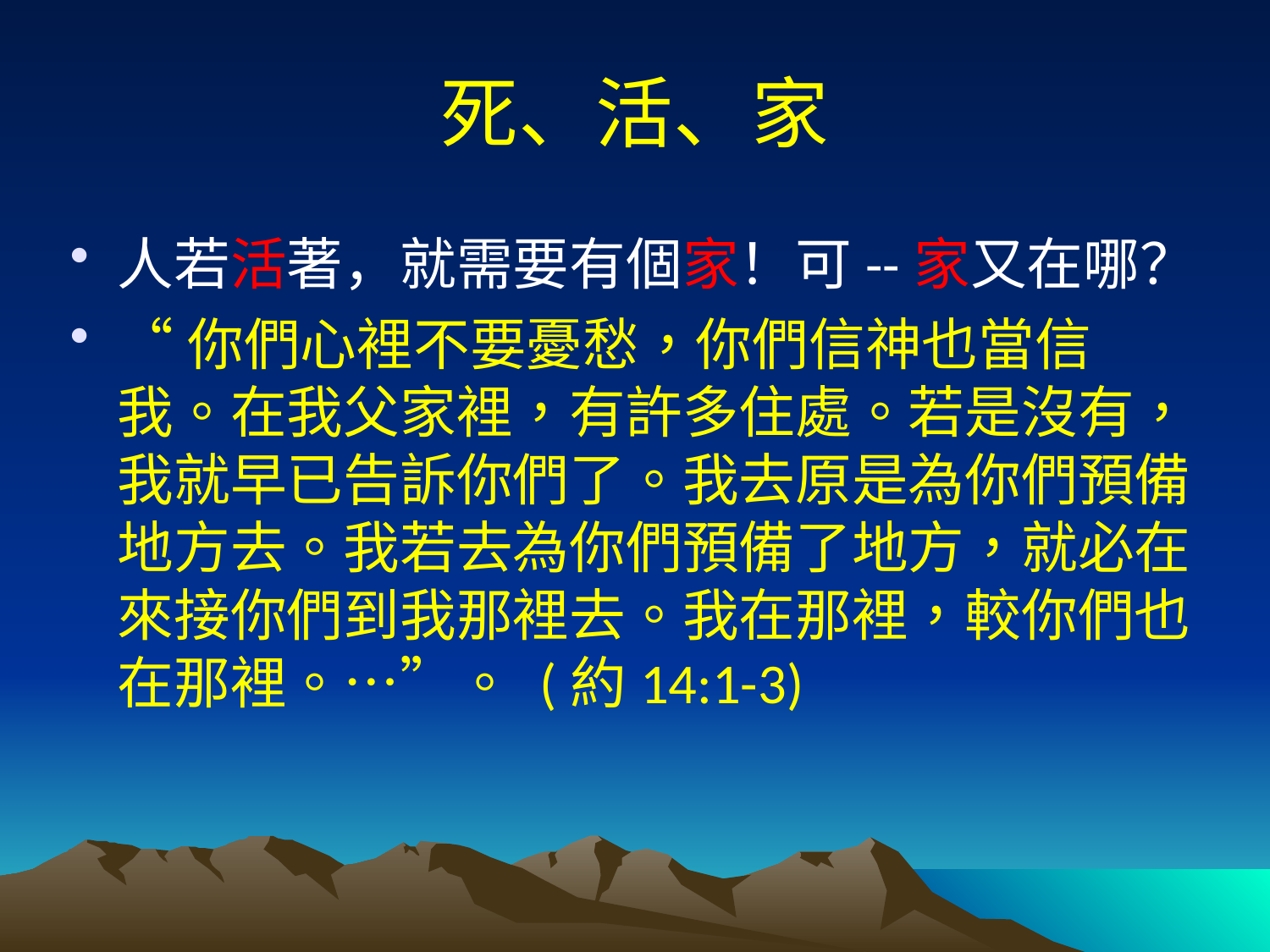

# 死、活、家
人若活著，就需要有個家！可--家又在哪？
“你們心裡不要憂愁，你們信神也當信我。在我父家裡，有許多住處。若是沒有，我就早已告訴你們了。我去原是為你們預備地方去。我若去為你們預備了地方，就必在來接你們到我那裡去。我在那裡，較你們也在那裡。…”。 (約14:1-3)